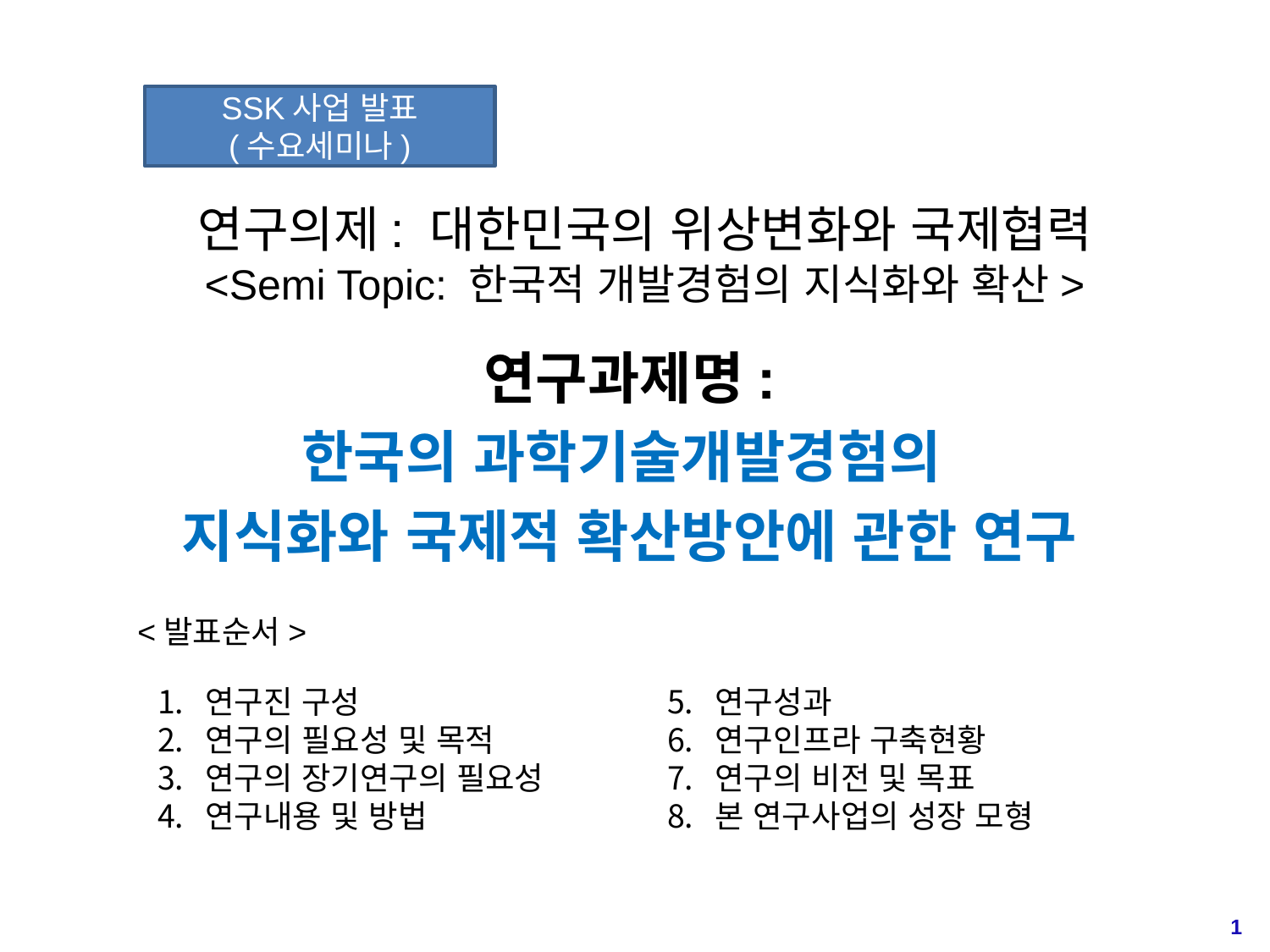

SSK사업 발표
(수요세미나)
# 연구의제: 대한민국의 위상변화와 국제협력 <Semi Topic: 한국적 개발경험의 지식화와 확산>
연구과제명:
한국의 과학기술개발경험의
지식화와 국제적 확산방안에 관한 연구
<발표순서>
연구진 구성
연구의 필요성 및 목적
연구의 장기연구의 필요성
연구내용 및 방법
연구성과
연구인프라 구축현황
연구의 비전 및 목표
본 연구사업의 성장 모형
1